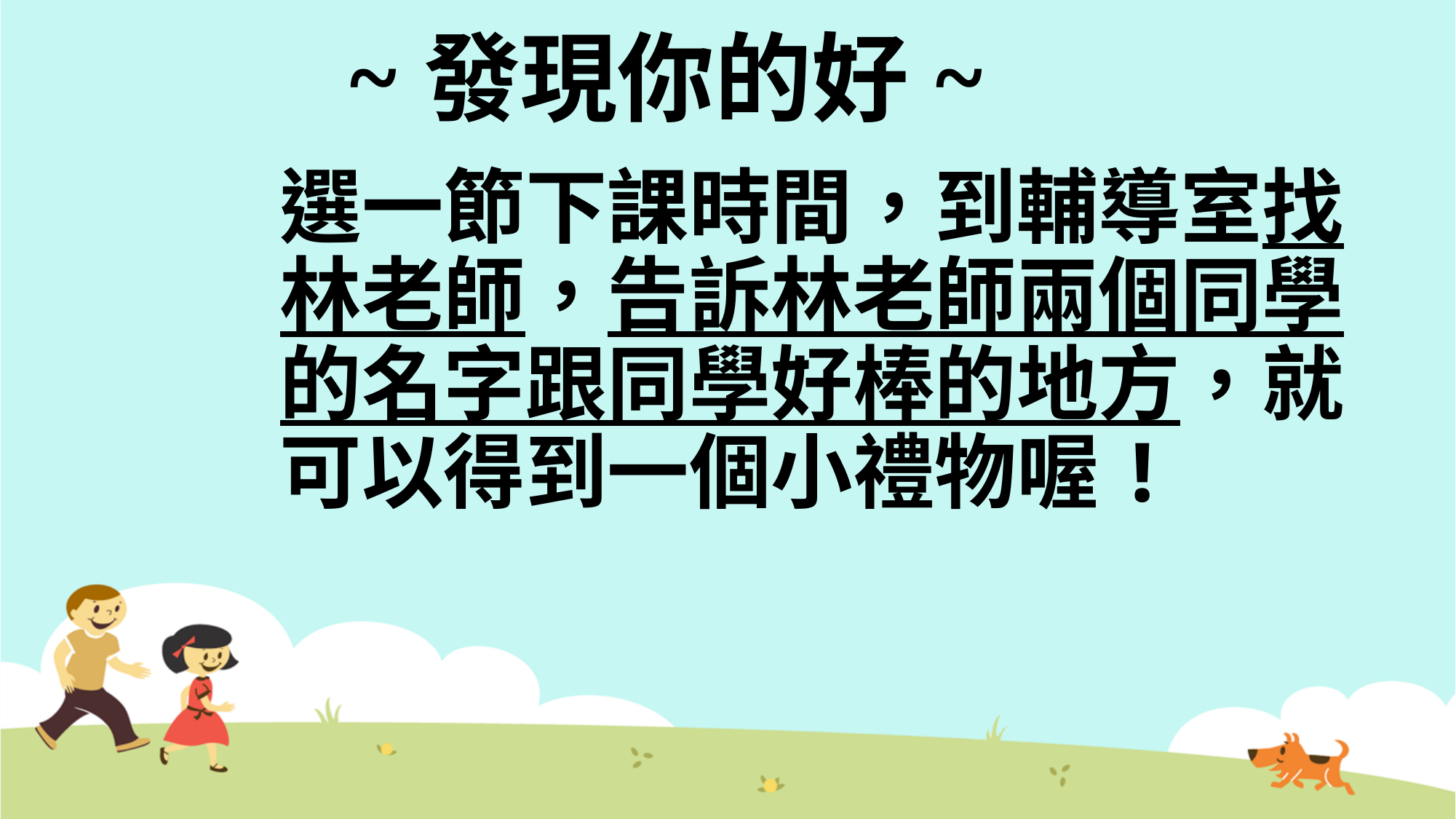

# ~發現你的好~
選一節下課時間，到輔導室找林老師，告訴林老師兩個同學的名字跟同學好棒的地方，就可以得到一個小禮物喔!